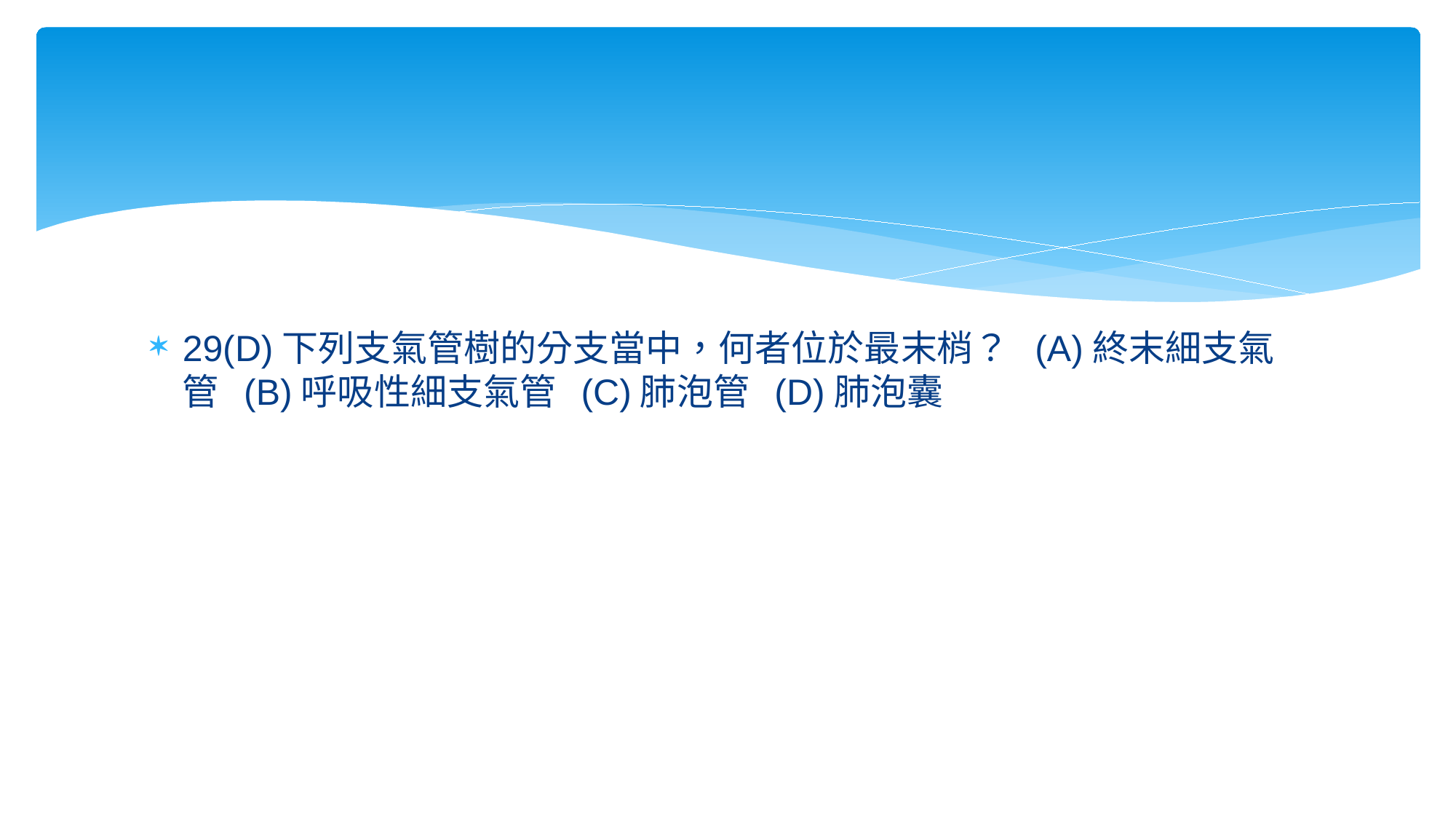

#
29(D)下列支氣管樹的分支當中，何者位於最末梢？  (A)終末細支氣管  (B)呼吸性細支氣管  (C)肺泡管  (D)肺泡囊